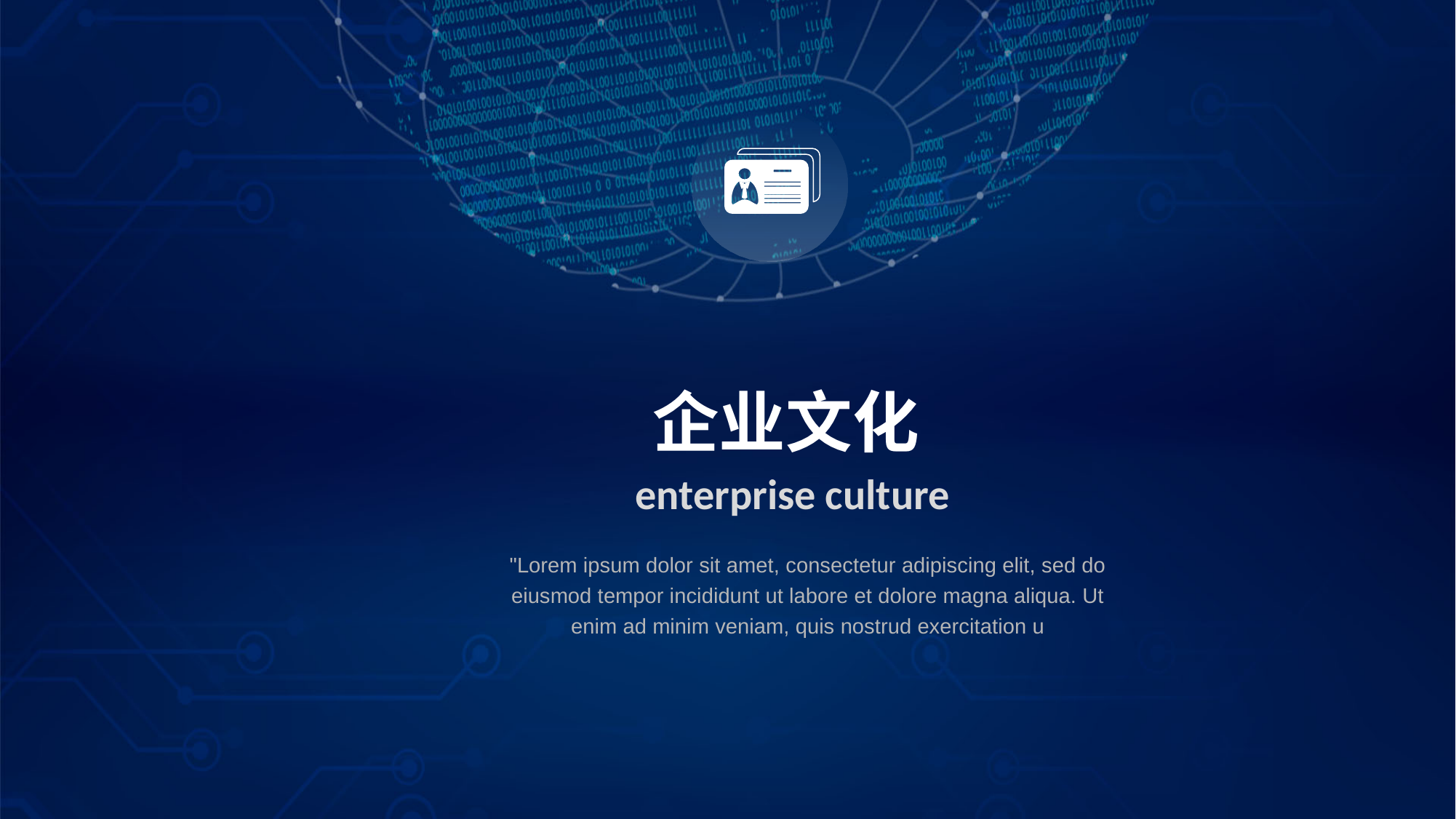

企业文化
enterprise culture
"Lorem ipsum dolor sit amet, consectetur adipiscing elit, sed do eiusmod tempor incididunt ut labore et dolore magna aliqua. Ut enim ad minim veniam, quis nostrud exercitation u